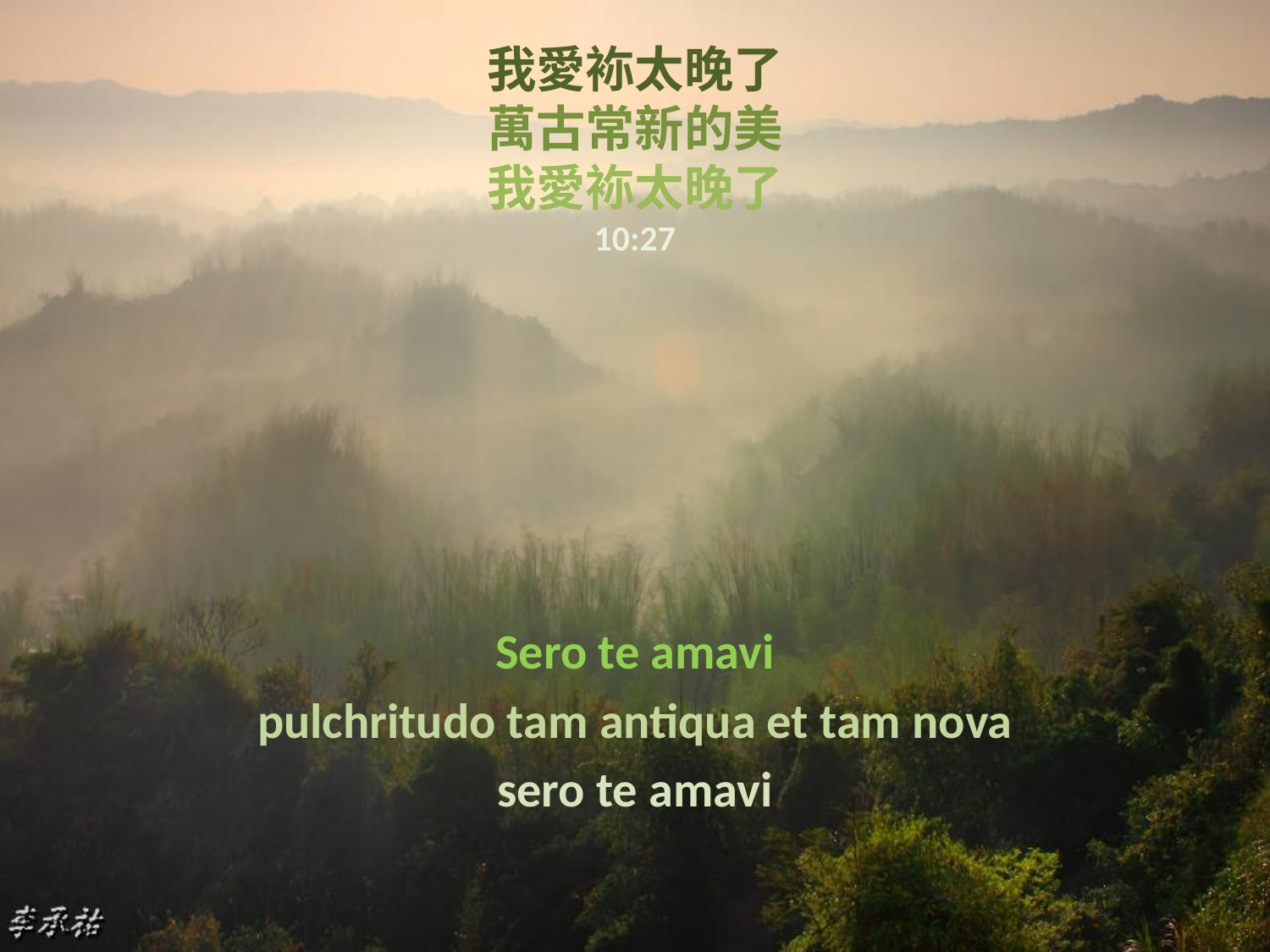

# 我愛袮太晚了 萬古常新的美 我愛袮太晚了 10:27
Sero te amavi
pulchritudo tam antiqua et tam nova
sero te amavi